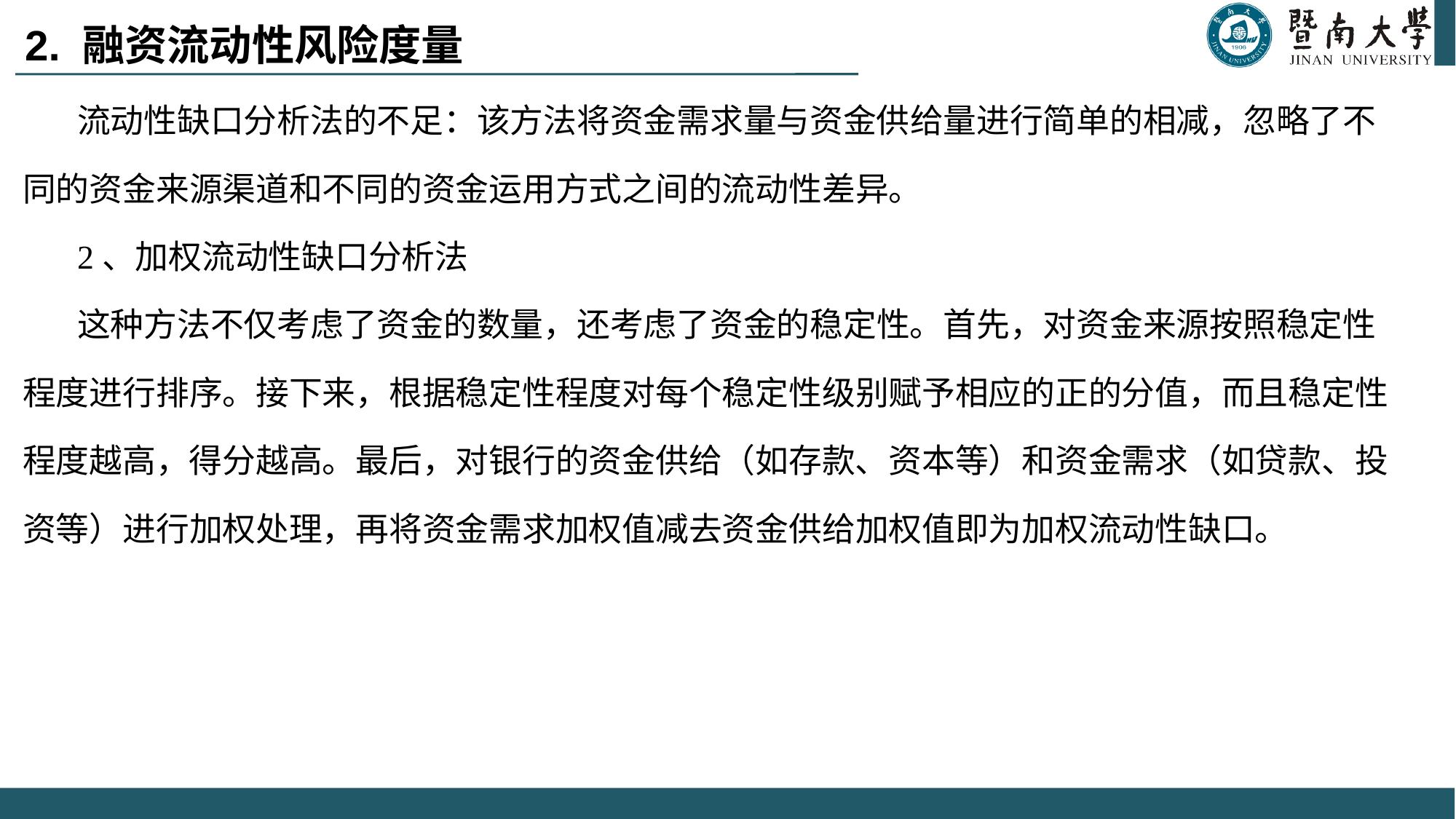

# 2. 融资流动性风险度量

流动性缺口分析法的不足：该方法将资金需求量与资金供给量进行简单的相减，忽略了不同的资金来源渠道和不同的资金运用方式之间的流动性差异。
2、加权流动性缺口分析法
这种方法不仅考虑了资金的数量，还考虑了资金的稳定性。首先，对资金来源按照稳定性程度进行排序。接下来，根据稳定性程度对每个稳定性级别赋予相应的正的分值，而且稳定性程度越高，得分越高。最后，对银行的资金供给（如存款、资本等）和资金需求（如贷款、投资等）进行加权处理，再将资金需求加权值减去资金供给加权值即为加权流动性缺口。